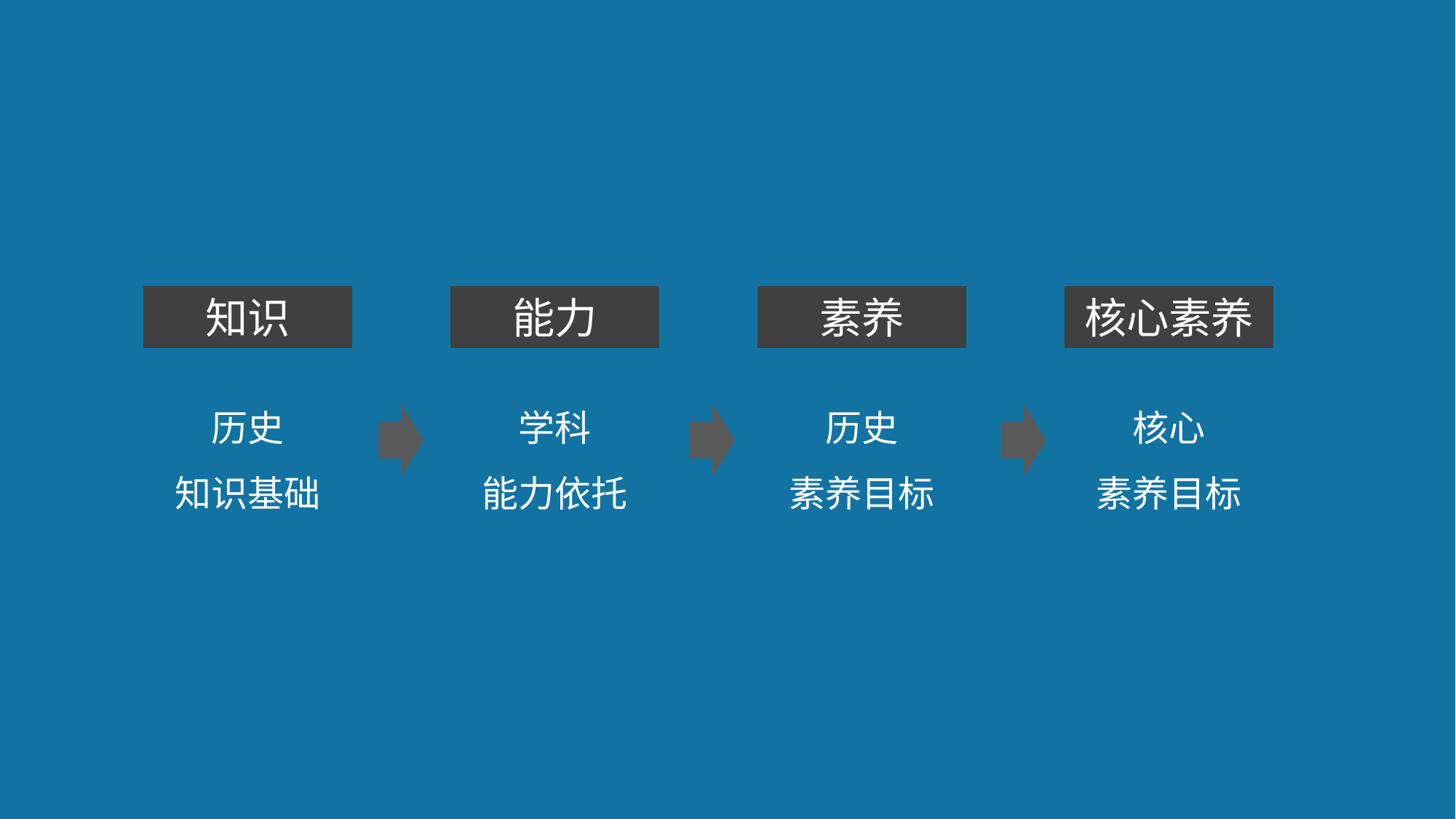

高考命题的立意变迁
知识
能力
素养
核心素养

历史
知识基础
学科
能力依托
历史
素养目标
核心
素养目标